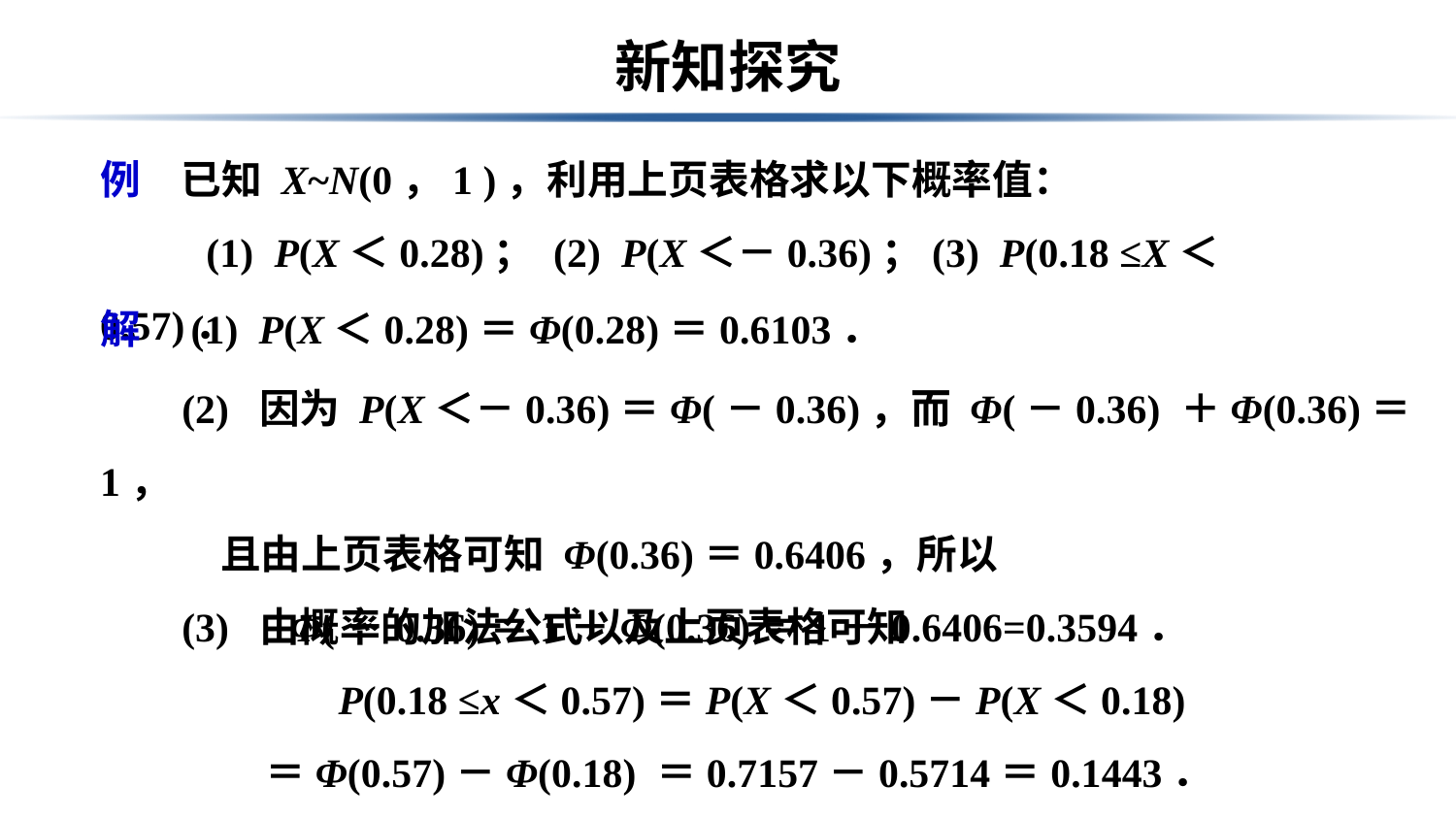

# 新知探究
例　已知 X~N(0，1 )，利用上页表格求以下概率值：
   　  (1)  P(X＜0.28)； (2)  P(X＜－0.36)；(3)  P(0.18 ≤X＜0.57)．

解　(1)  P(X＜0.28)＝Φ(0.28)＝0.6103．
        (2)  因为 P(X＜－0.36)＝Φ(－0.36)，而 Φ(－0.36) ＋Φ(0.36)＝1，
            且由上页表格可知 Φ(0.36)＝0.6406，所以
Φ(－0.36)＝1－Φ(0.36)＝1－0.6406=0.3594．
        (3)  由概率的加法公式以及上页表格可知
P(0.18 ≤x＜0.57)＝P(X＜0.57)－P(X＜0.18)
＝Φ(0.57)－Φ(0.18) ＝0.7157－0.5714＝0.1443．